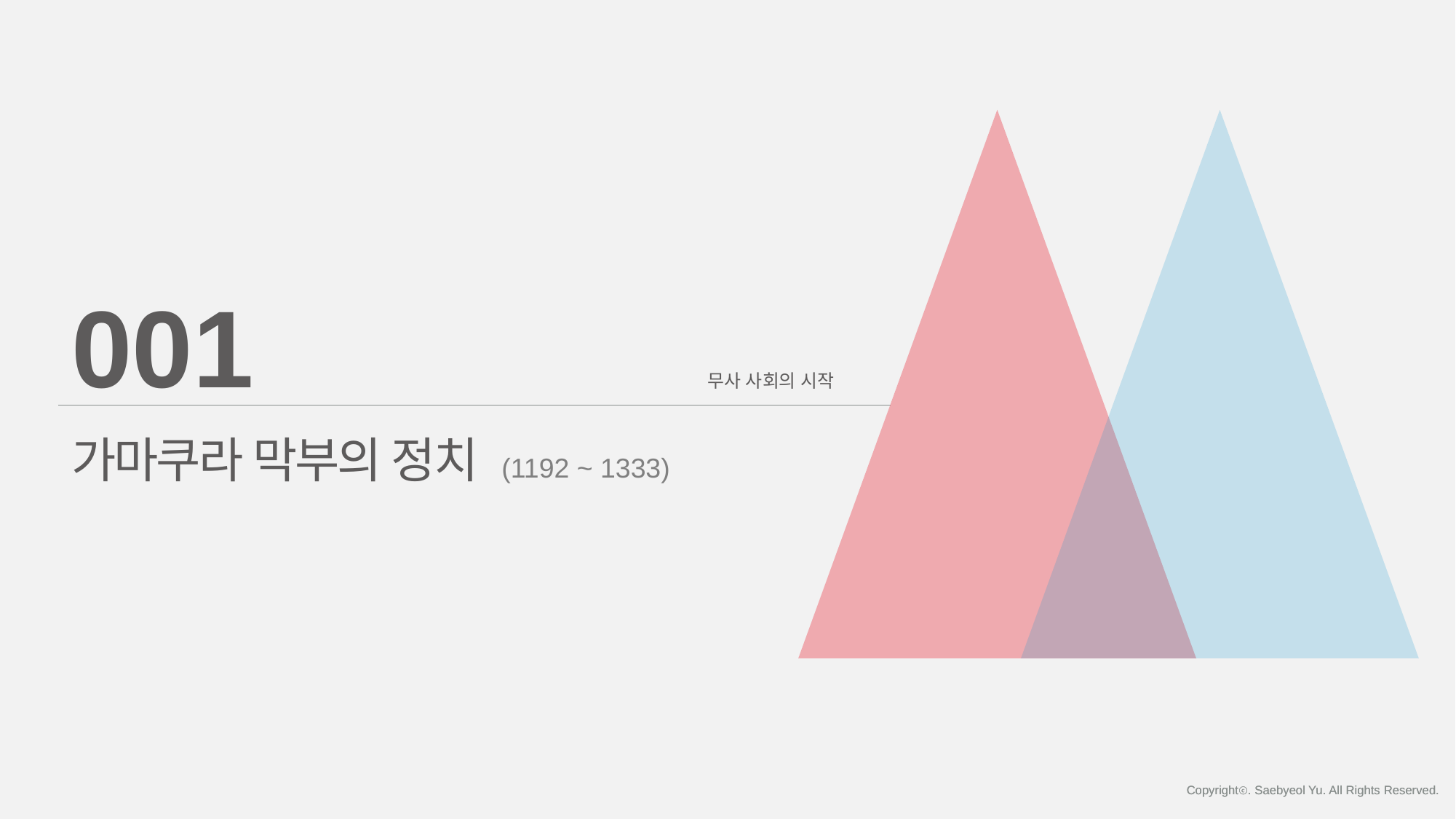

001
무사 사회의 시작
가마쿠라 막부의 정치 (1192 ~ 1333)
Copyrightⓒ. Saebyeol Yu. All Rights Reserved.